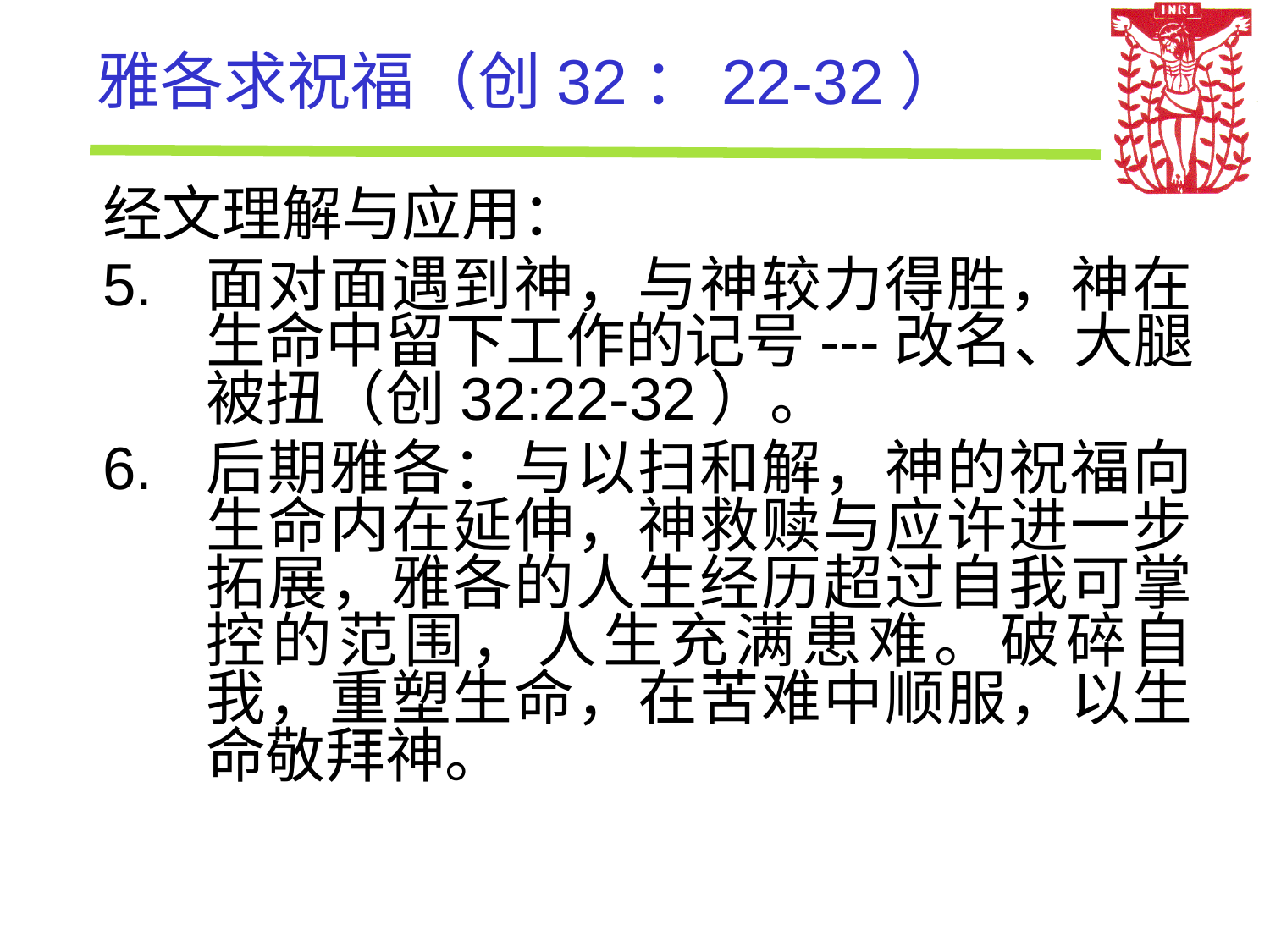

# 雅各求祝福（创32：22-32）
经文理解与应用：
面对面遇到神，与神较力得胜，神在生命中留下工作的记号---改名、大腿被扭（创32:22-32）。
后期雅各：与以扫和解，神的祝福向生命内在延伸，神救赎与应许进一步拓展，雅各的人生经历超过自我可掌控的范围，人生充满患难。破碎自我，重塑生命，在苦难中顺服，以生命敬拜神。